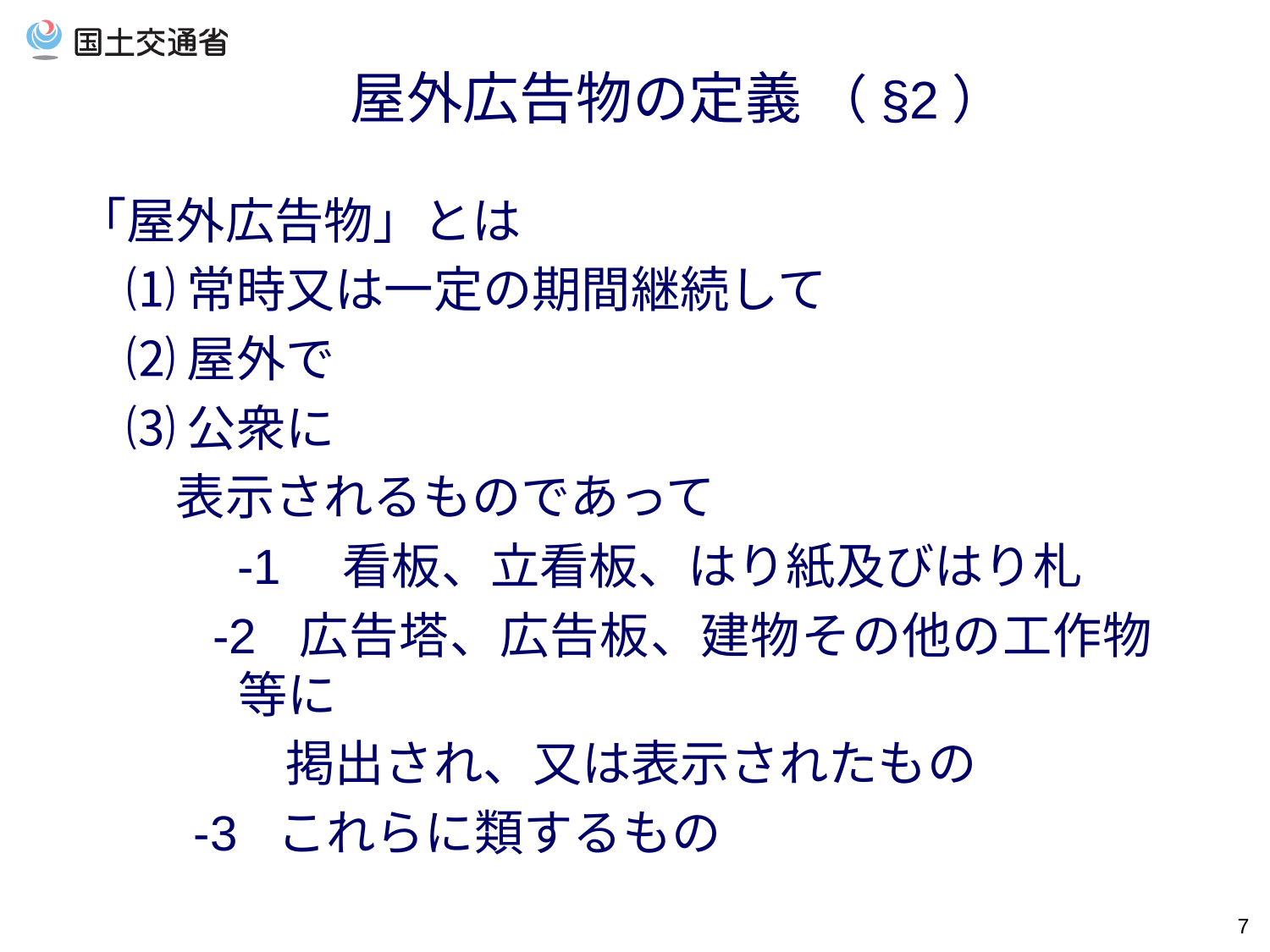

屋外広告物の定義 （§2）
「屋外広告物」とは
　⑴ 常時又は一定の期間継続して
　⑵ 屋外で
　⑶ 公衆に
　　表示されるものであって
　　　-1　看板、立看板、はり紙及びはり札
  　   -2  広告塔、広告板、建物その他の工作物等に
　　　　 掲出され、又は表示されたもの
　     -3  これらに類するもの
7